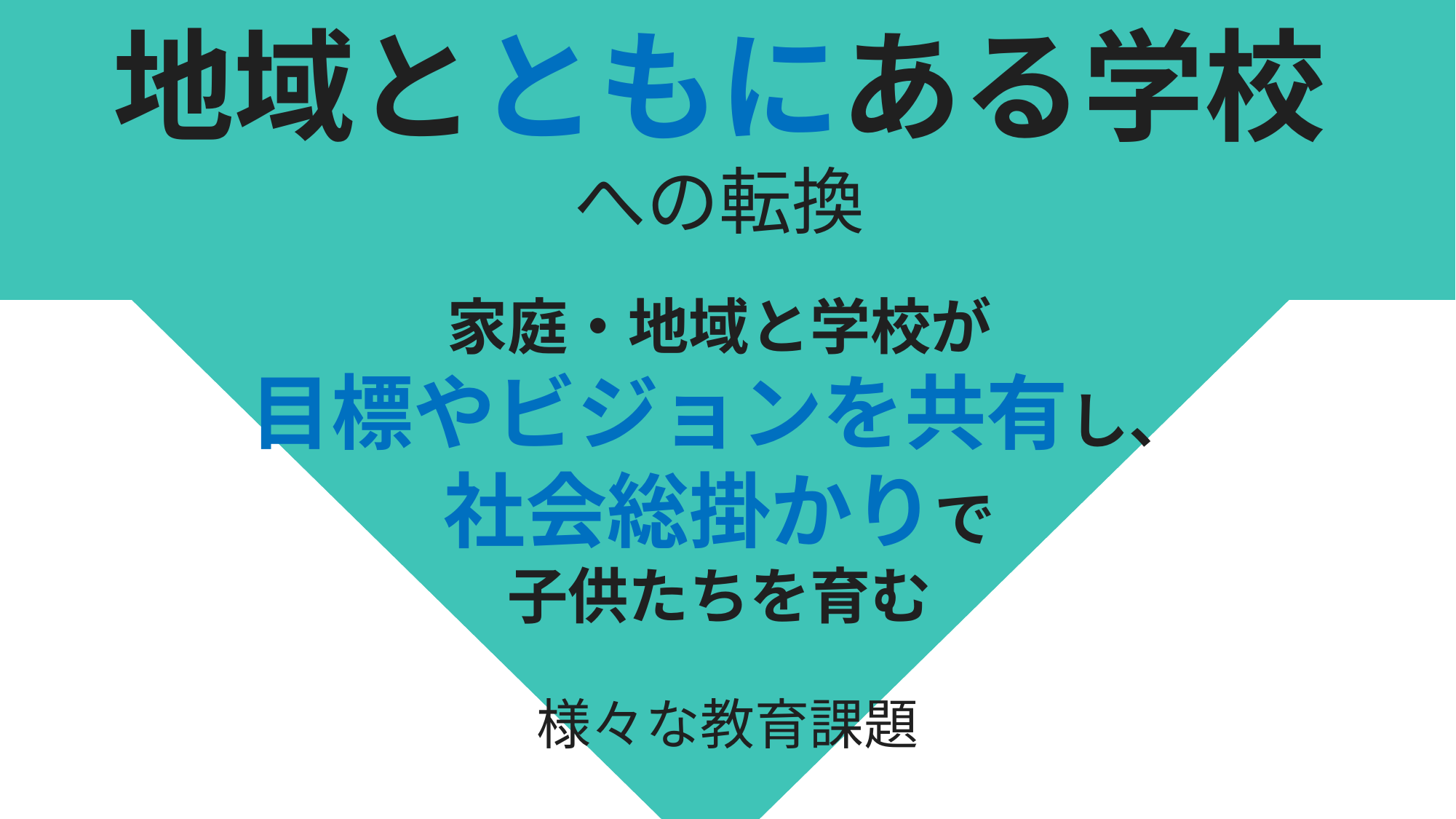

地域とともにある学校
への転換
家庭・地域と学校が
目標やビジョンを共有し、
社会総掛かりで
子供たちを育む

様々な教育課題